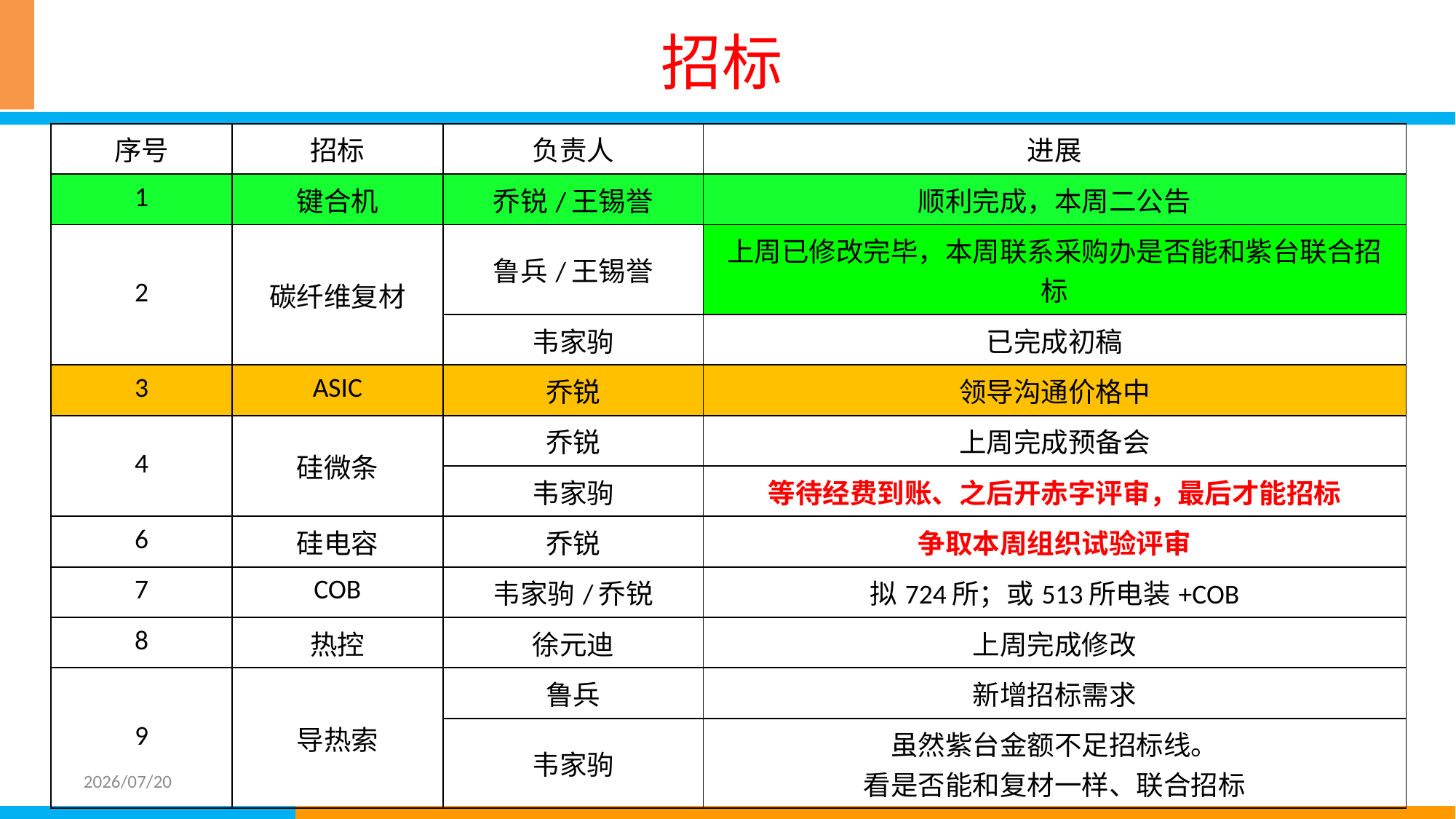

# 招标
| 序号 | 招标 | 负责人 | 进展 |
| --- | --- | --- | --- |
| 1 | 键合机 | 乔锐/王锡誉 | 顺利完成，本周二公告 |
| 2 | 碳纤维复材 | 鲁兵/王锡誉 | 上周已修改完毕，本周联系采购办是否能和紫台联合招标 |
|  |  | 韦家驹 | 已完成初稿 |
| 3 | ASIC | 乔锐 | 领导沟通价格中 |
| 4 | 硅微条 | 乔锐 | 上周完成预备会 |
|  |  | 韦家驹 | 等待经费到账、之后开赤字评审，最后才能招标 |
| 6 | 硅电容 | 乔锐 | 争取本周组织试验评审 |
| 7 | COB | 韦家驹/乔锐 | 拟724所；或513所电装+COB |
| 8 | 热控 | 徐元迪 | 上周完成修改 |
| 9 | 导热索 | 鲁兵 | 新增招标需求 |
|  |  | 韦家驹 | 虽然紫台金额不足招标线。 看是否能和复材一样、联合招标 |
2026/07/20